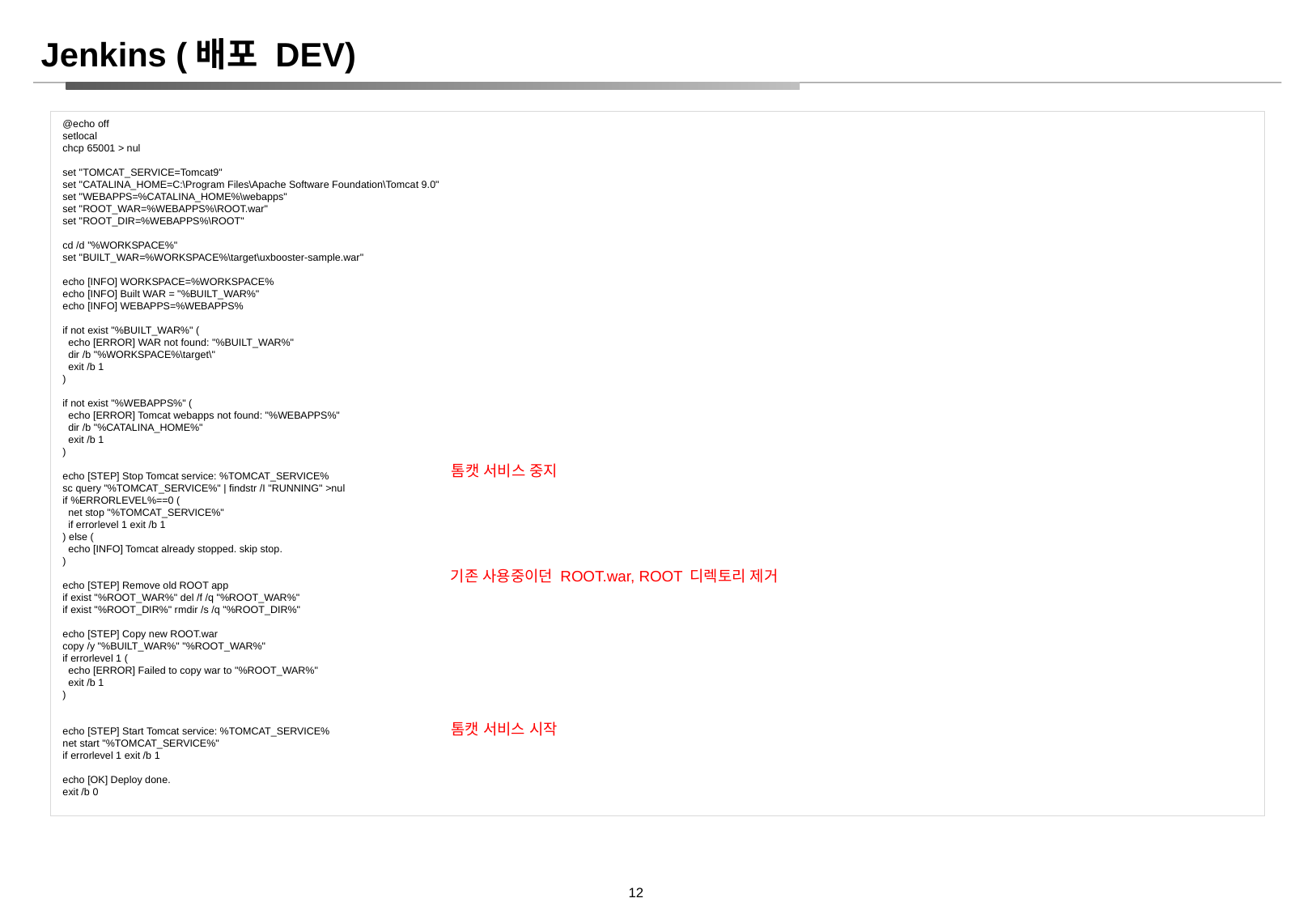

Jenkins (배포 DEV)
@echo off
setlocal
chcp 65001 > nul

set "TOMCAT_SERVICE=Tomcat9"
set "CATALINA_HOME=C:\Program Files\Apache Software Foundation\Tomcat 9.0"
set "WEBAPPS=%CATALINA_HOME%\webapps"
set "ROOT_WAR=%WEBAPPS%\ROOT.war"
set "ROOT_DIR=%WEBAPPS%\ROOT"

cd /d "%WORKSPACE%"
set "BUILT_WAR=%WORKSPACE%\target\uxbooster-sample.war"

echo [INFO] WORKSPACE=%WORKSPACE%
echo [INFO] Built WAR = "%BUILT_WAR%"
echo [INFO] WEBAPPS=%WEBAPPS%

if not exist "%BUILT_WAR%" (
  echo [ERROR] WAR not found: "%BUILT_WAR%"
  dir /b "%WORKSPACE%\target\"
  exit /b 1
)

if not exist "%WEBAPPS%" (
  echo [ERROR] Tomcat webapps not found: "%WEBAPPS%"
  dir /b "%CATALINA_HOME%"
  exit /b 1
)

echo [STEP] Stop Tomcat service: %TOMCAT_SERVICE%
sc query "%TOMCAT_SERVICE%" | findstr /I "RUNNING" >nul
if %ERRORLEVEL%==0 (
  net stop "%TOMCAT_SERVICE%"
  if errorlevel 1 exit /b 1
) else (
  echo [INFO] Tomcat already stopped. skip stop.
)

echo [STEP] Remove old ROOT app
if exist "%ROOT_WAR%" del /f /q "%ROOT_WAR%"
if exist "%ROOT_DIR%" rmdir /s /q "%ROOT_DIR%"

echo [STEP] Copy new ROOT.war
copy /y "%BUILT_WAR%" "%ROOT_WAR%"
if errorlevel 1 (
  echo [ERROR] Failed to copy war to "%ROOT_WAR%"
  exit /b 1
)

echo [STEP] Start Tomcat service: %TOMCAT_SERVICE%
net start "%TOMCAT_SERVICE%"
if errorlevel 1 exit /b 1

echo [OK] Deploy done.
exit /b 0

톰캣 서비스 중지
기존 사용중이던 ROOT.war, ROOT 디렉토리 제거
톰캣 서비스 시작